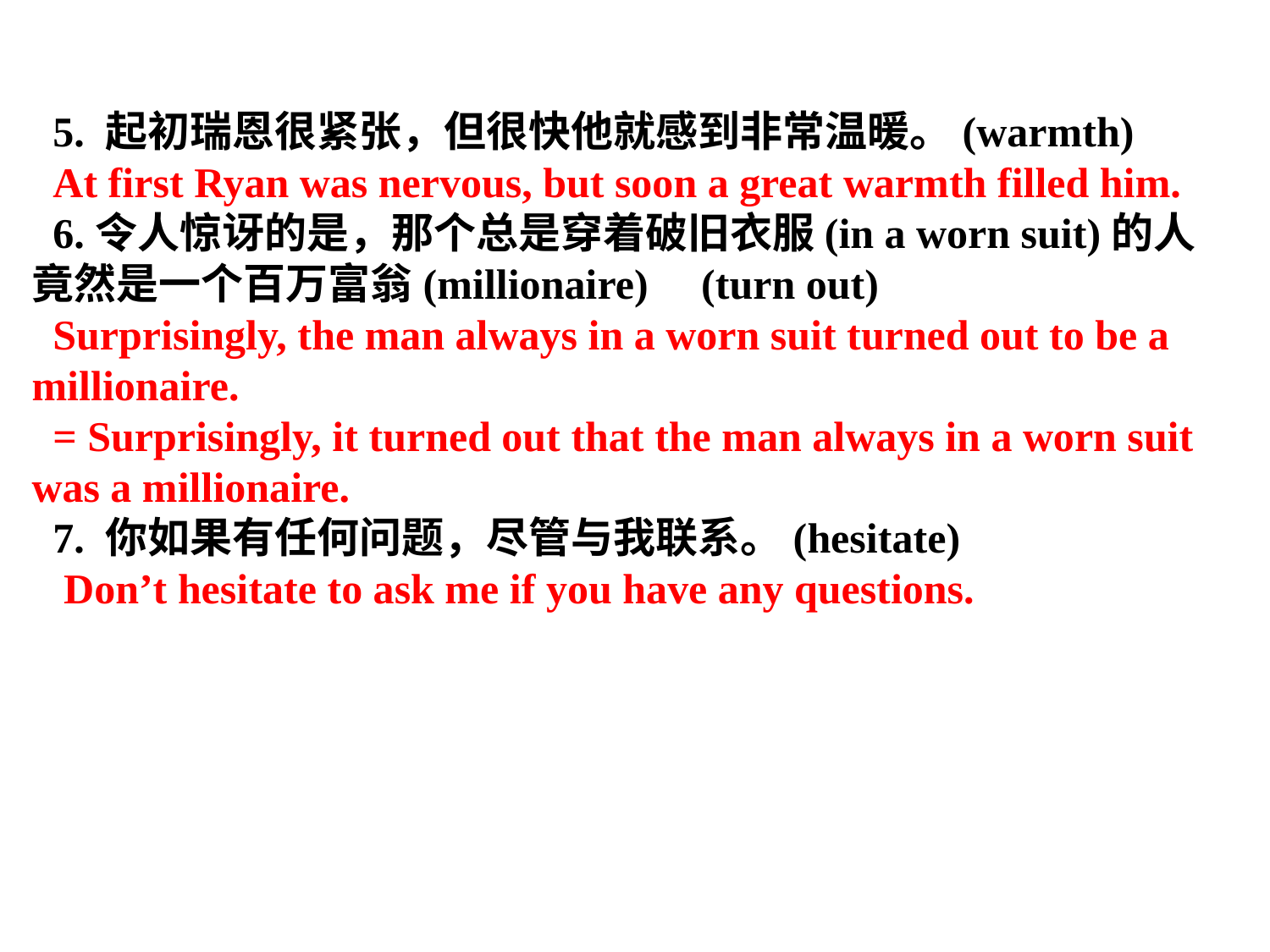

5. 起初瑞恩很紧张，但很快他就感到非常温暖。(warmth)
At first Ryan was nervous, but soon a great warmth filled him.
6.令人惊讶的是，那个总是穿着破旧衣服(in a worn suit)的人竟然是一个百万富翁(millionaire)     (turn out)
Surprisingly, the man always in a worn suit turned out to be a millionaire.
= Surprisingly, it turned out that the man always in a worn suit was a millionaire.
7. 你如果有任何问题，尽管与我联系。(hesitate)
 Don’t hesitate to ask me if you have any questions.